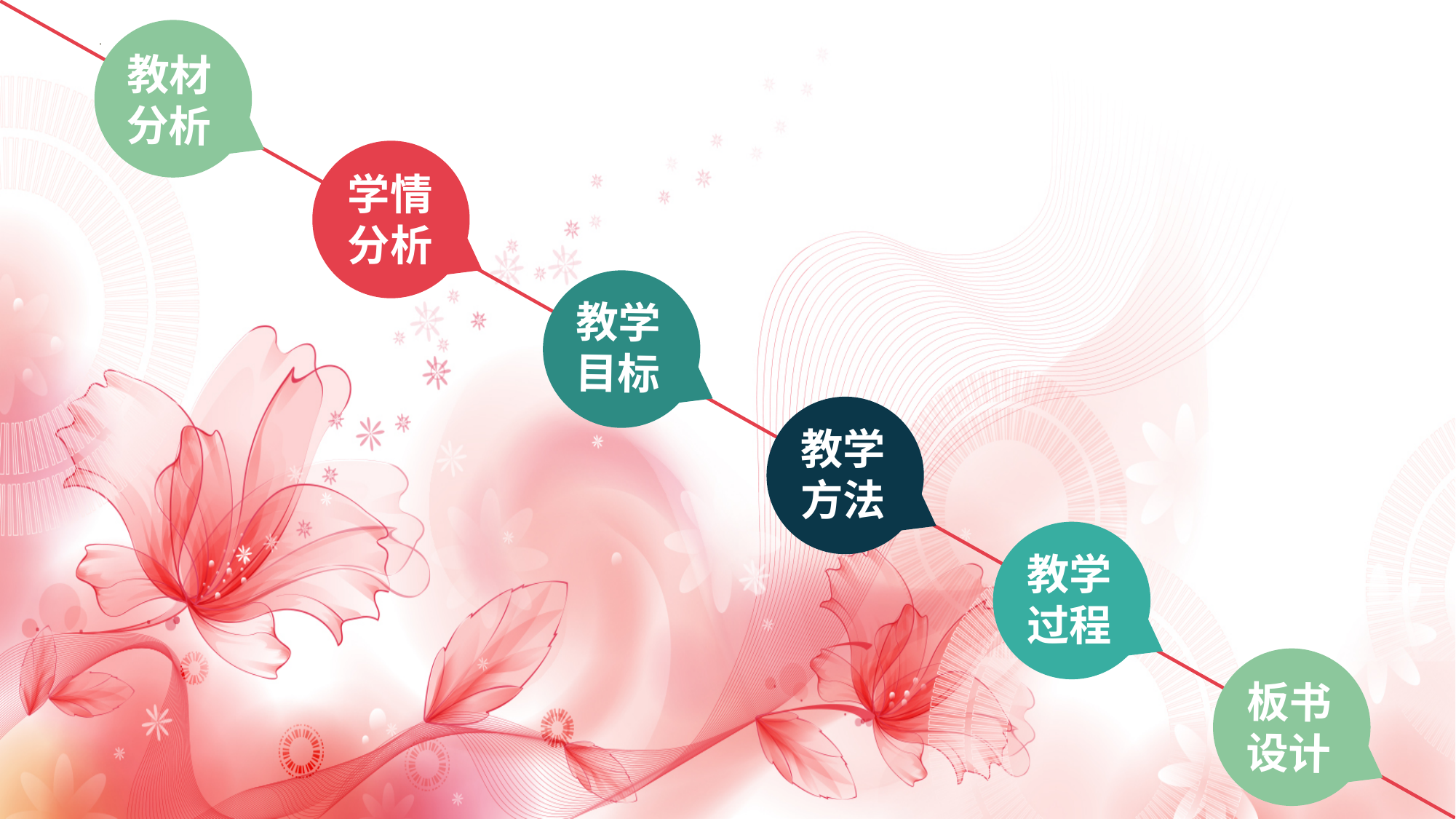

教材
分析

学情
分析

教学
目标

教学
方法

教学
过程

板书
设计